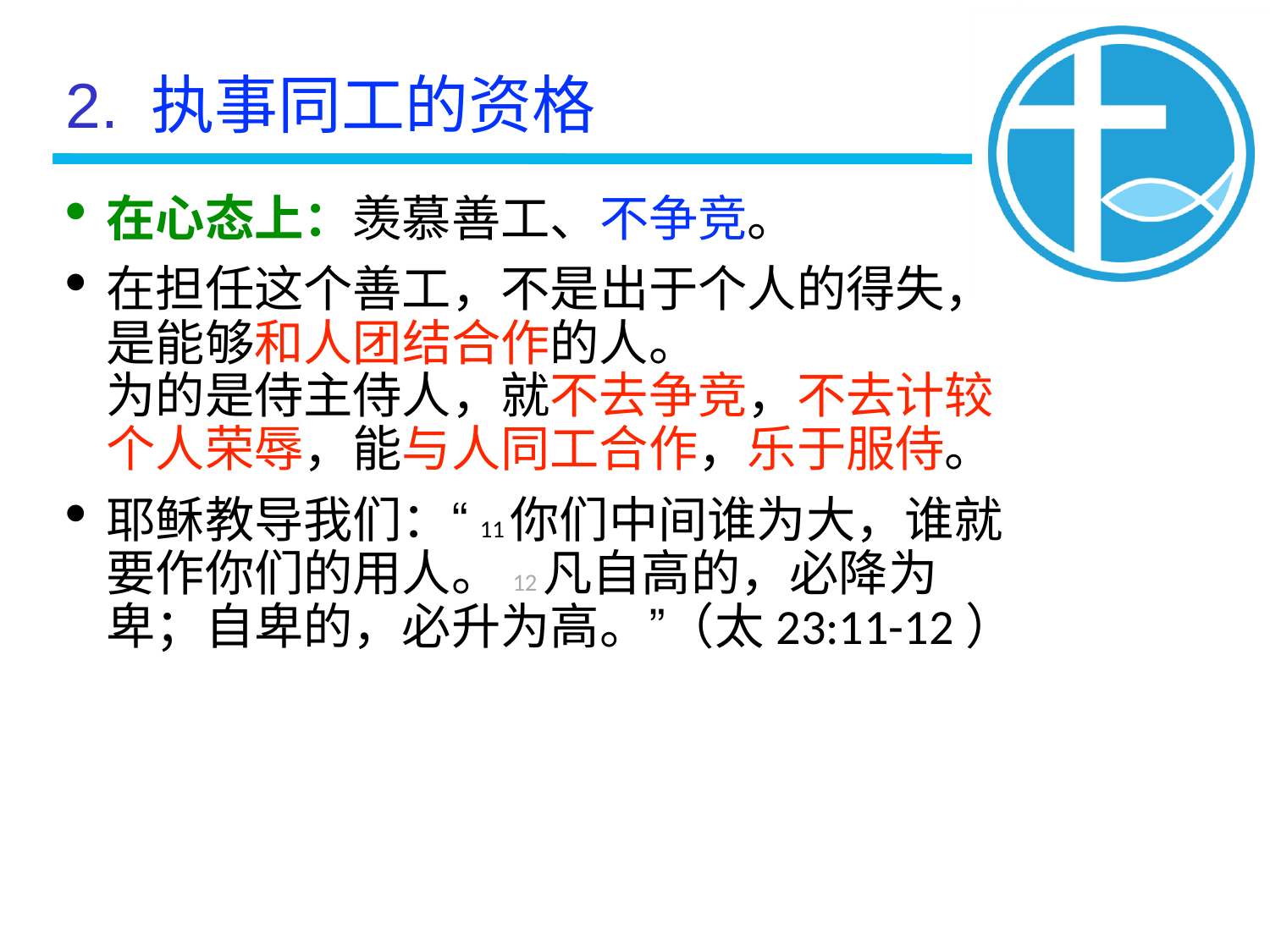

2. 执事同工的资格
在心态上：羡慕善工、不争竞。
在担任这个善工，不是出于个人的得失，是能够和人团结合作的人。
为的是侍主侍人，就不去争竞，不去计较个人荣辱，能与人同工合作，乐于服侍。
耶稣教导我们：“11你们中间谁为大，谁就要作你们的用人。12凡自高的，必降为卑；自卑的，必升为高。”（太23:11-12）